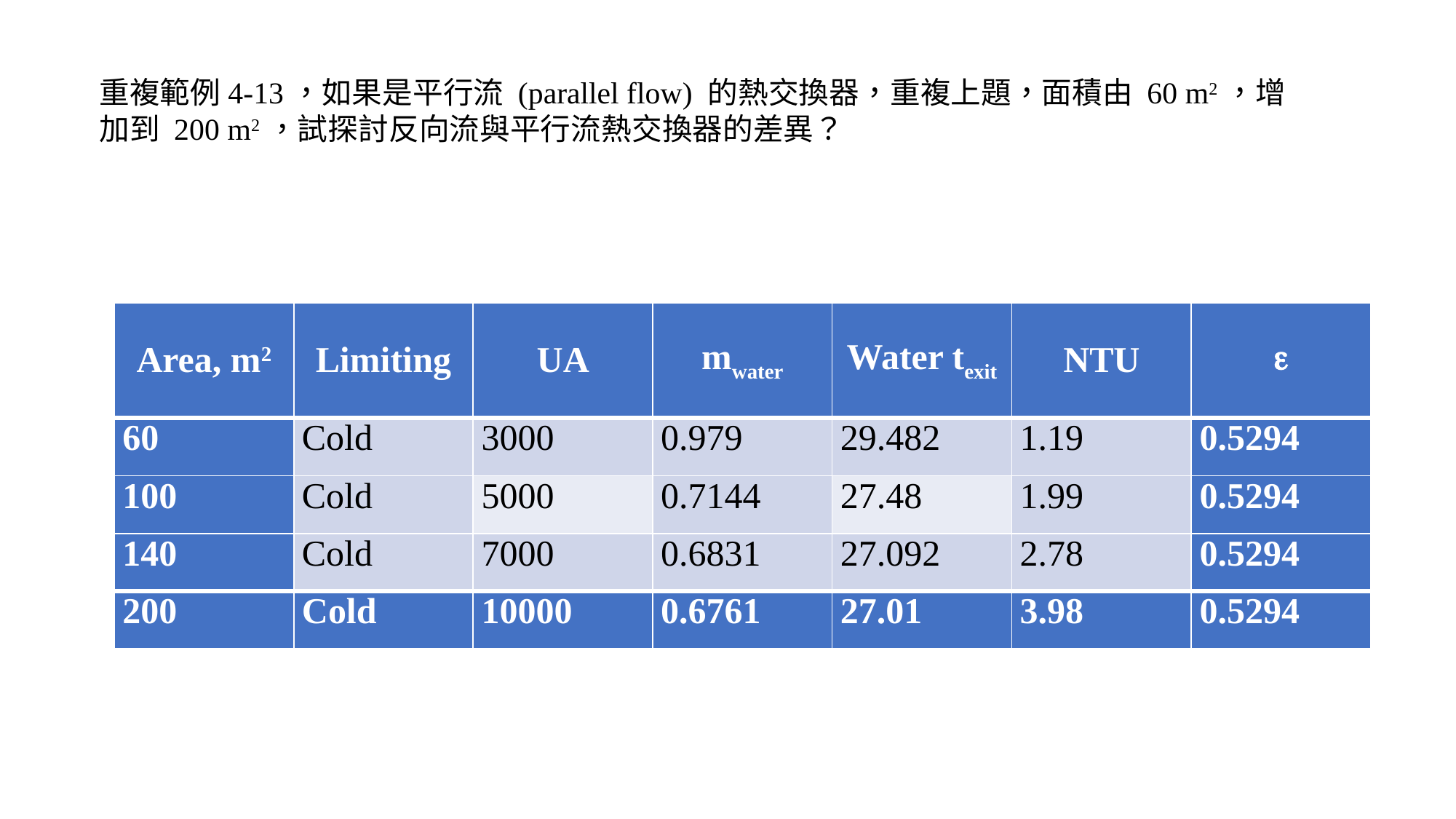

重複範例4-13，如果是平行流 (parallel flow) 的熱交換器，重複上題，面積由 60 m2，增加到 200 m2，試探討反向流與平行流熱交換器的差異？
| Area, m2 | Limiting | UA | mwater | Water texit | NTU | ε |
| --- | --- | --- | --- | --- | --- | --- |
| 60 | Cold | 3000 | 0.979 | 29.482 | 1.19 | 0.5294 |
| 100 | Cold | 5000 | 0.7144 | 27.48 | 1.99 | 0.5294 |
| 140 | Cold | 7000 | 0.6831 | 27.092 | 2.78 | 0.5294 |
| 200 | Cold | 10000 | 0.6761 | 27.01 | 3.98 | 0.5294 |